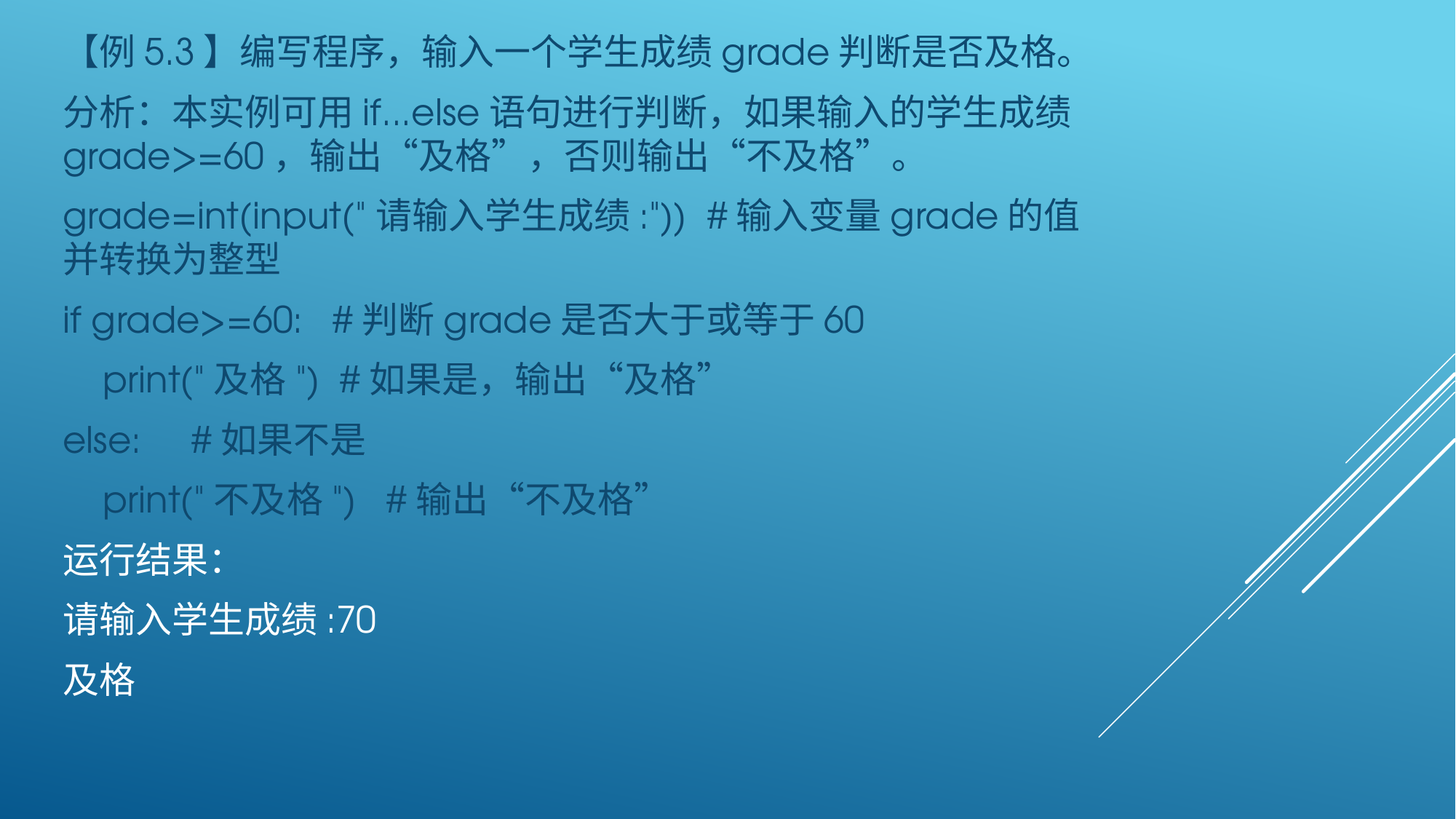

【例5.3】编写程序，输入一个学生成绩grade判断是否及格。
分析：本实例可用if...else语句进行判断，如果输入的学生成绩grade>=60，输出“及格”，否则输出“不及格”。
grade=int(input("请输入学生成绩:"))  #输入变量grade的值并转换为整型
if grade>=60:   #判断grade是否大于或等于60
    print("及格")  #如果是，输出“及格”
else:     #如果不是
    print("不及格")   #输出“不及格”
运行结果：
请输入学生成绩:70
及格